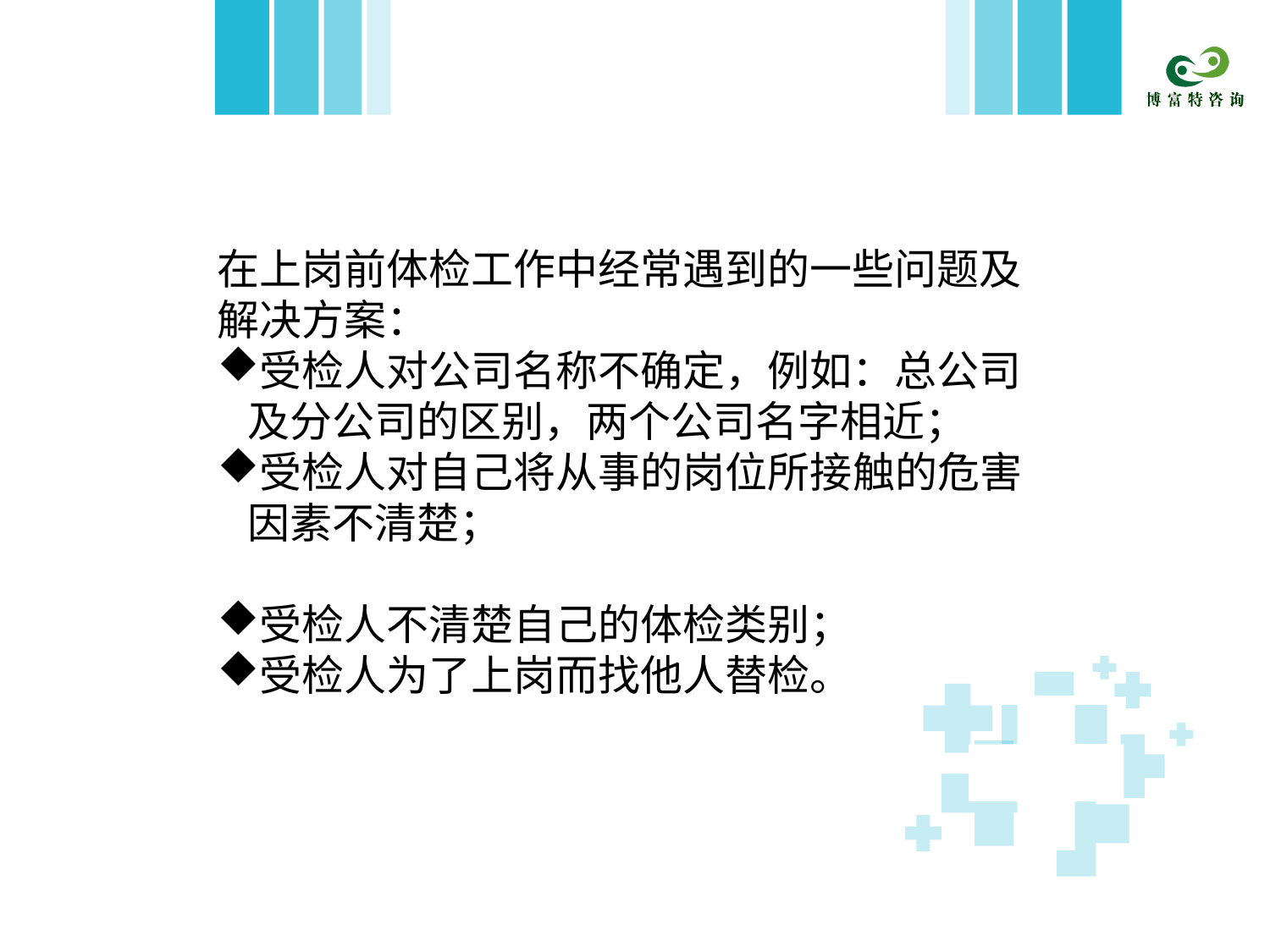

在上岗前体检工作中经常遇到的一些问题及解决方案：
受检人对公司名称不确定，例如：总公司及分公司的区别，两个公司名字相近；
受检人对自己将从事的岗位所接触的危害因素不清楚；

受检人不清楚自己的体检类别；
受检人为了上岗而找他人替检。